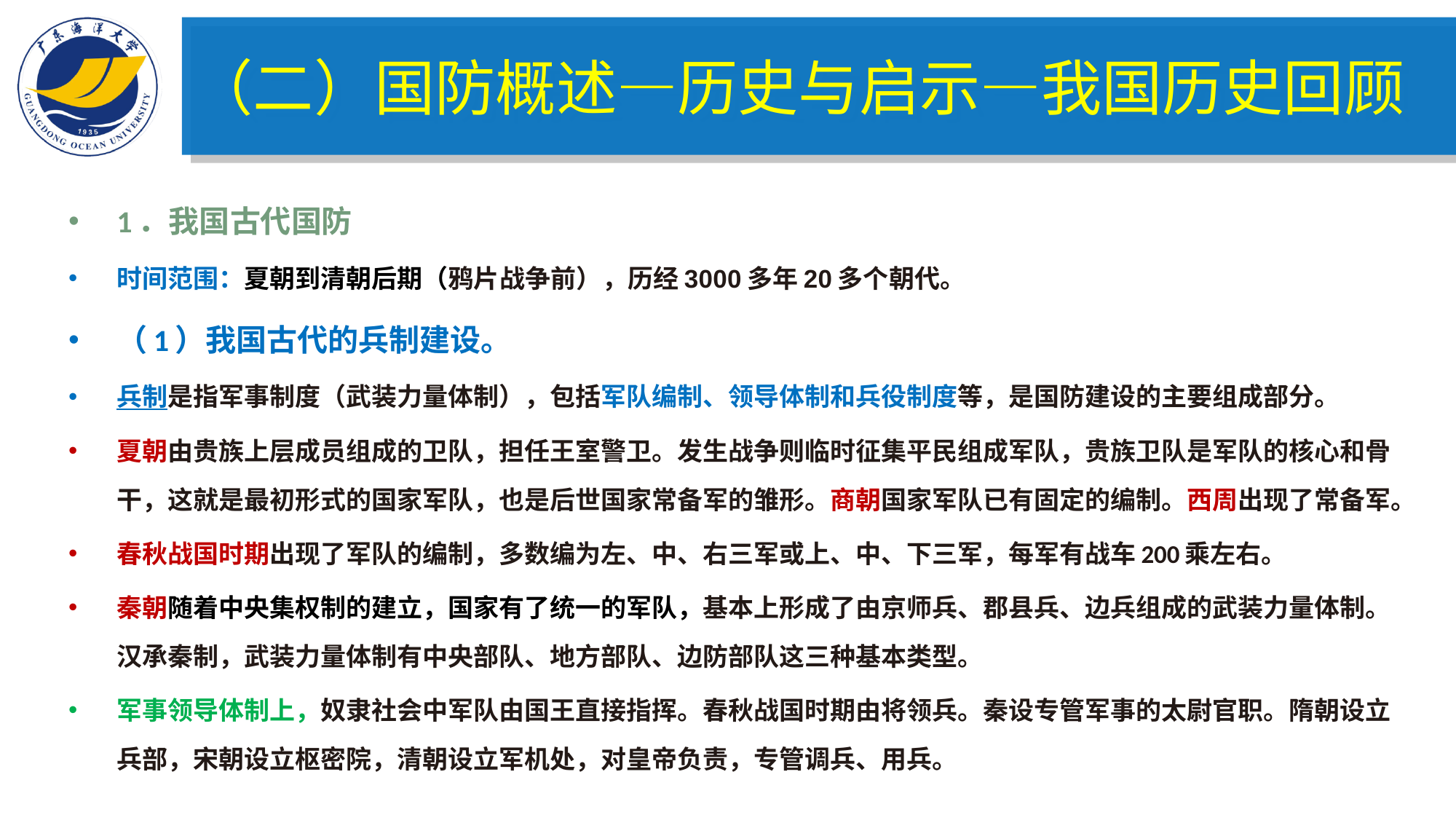

（二）国防概述—历史与启示—我国历史回顾
1．我国古代国防
时间范围：夏朝到清朝后期（鸦片战争前），历经3000多年20多个朝代。
（1）我国古代的兵制建设。
兵制是指军事制度（武装力量体制），包括军队编制、领导体制和兵役制度等，是国防建设的主要组成部分。
夏朝由贵族上层成员组成的卫队，担任王室警卫。发生战争则临时征集平民组成军队，贵族卫队是军队的核心和骨干，这就是最初形式的国家军队，也是后世国家常备军的雏形。商朝国家军队已有固定的编制。西周出现了常备军。
春秋战国时期出现了军队的编制，多数编为左、中、右三军或上、中、下三军，每军有战车200乘左右。
秦朝随着中央集权制的建立，国家有了统一的军队，基本上形成了由京师兵、郡县兵、边兵组成的武装力量体制。汉承秦制，武装力量体制有中央部队、地方部队、边防部队这三种基本类型。
军事领导体制上，奴隶社会中军队由国王直接指挥。春秋战国时期由将领兵。秦设专管军事的太尉官职。隋朝设立兵部，宋朝设立枢密院，清朝设立军机处，对皇帝负责，专管调兵、用兵。